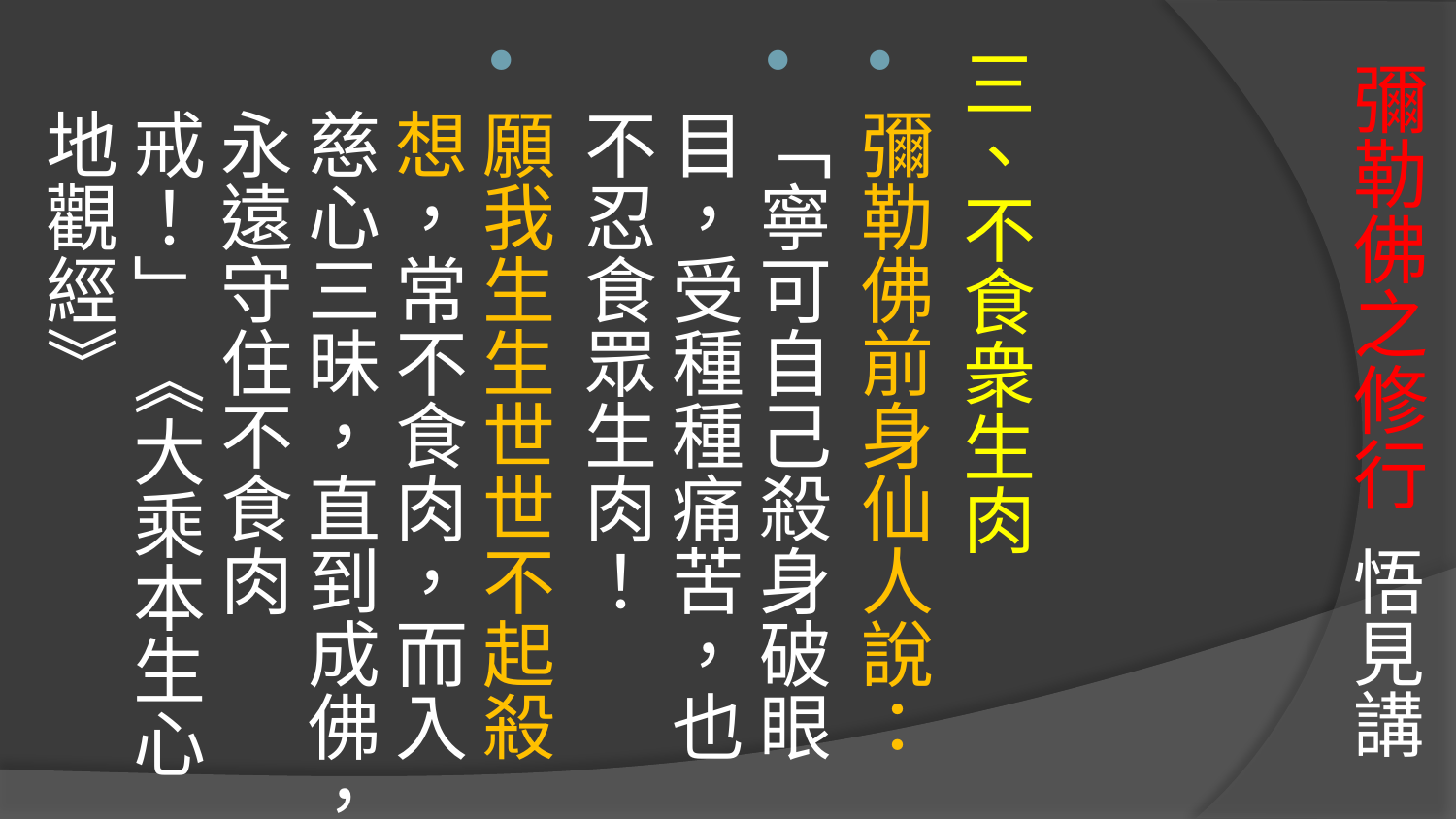

三、不食衆生肉
彌勒佛前身仙人說：
「寧可自己殺身破眼目，受種種痛苦，也不忍食眾生肉！
願我生生世世不起殺想，常不食肉，而入慈心三昧，直到成佛，永遠守住不食肉戒！」 《大乘本生心地觀經》
# 彌勒佛之修行  悟見講